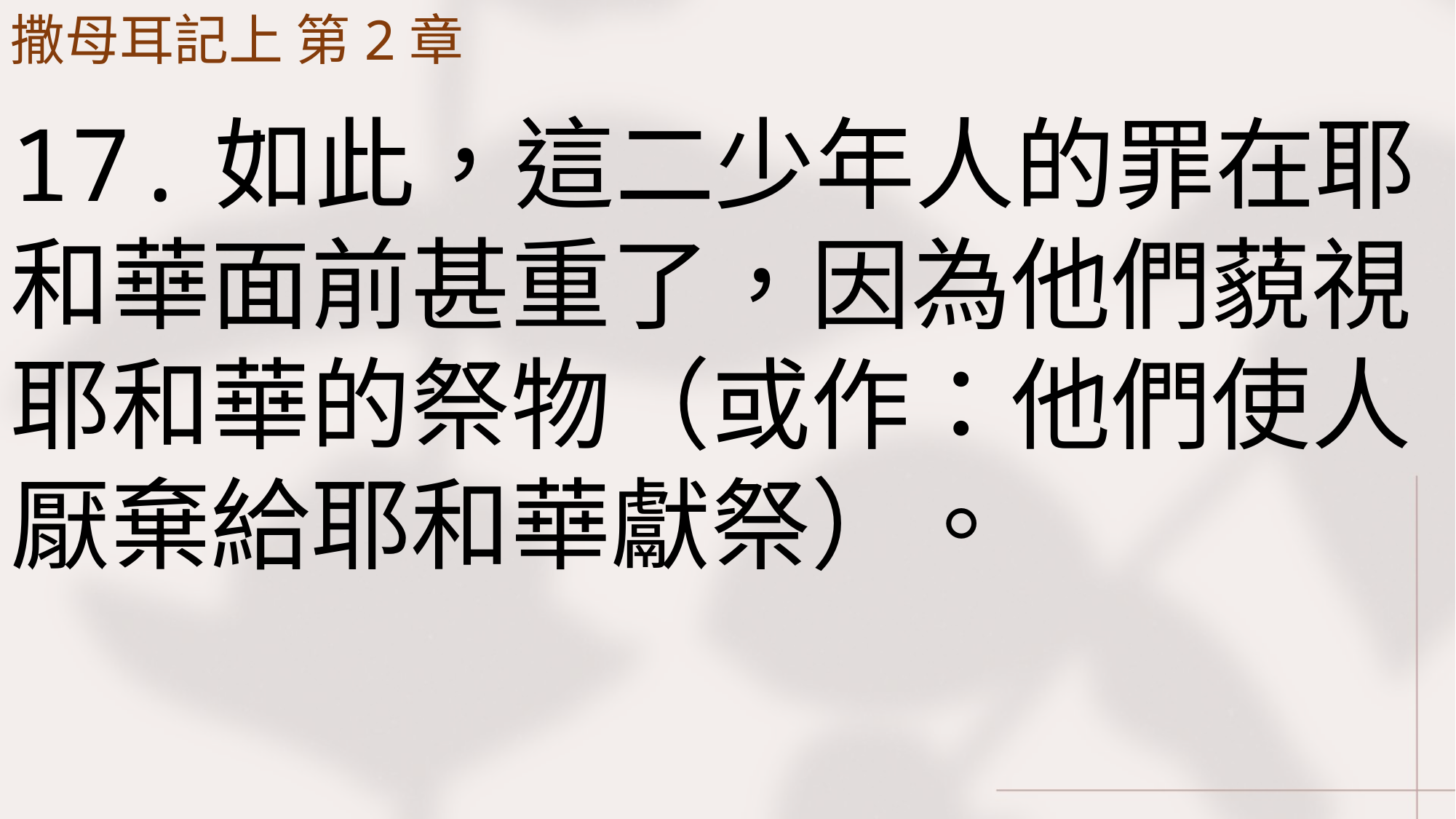

撒母耳記上 第2章
17.如此，這二少年人的罪在耶和華面前甚重了，因為他們藐視耶和華的祭物（或作：他們使人厭棄給耶和華獻祭）。